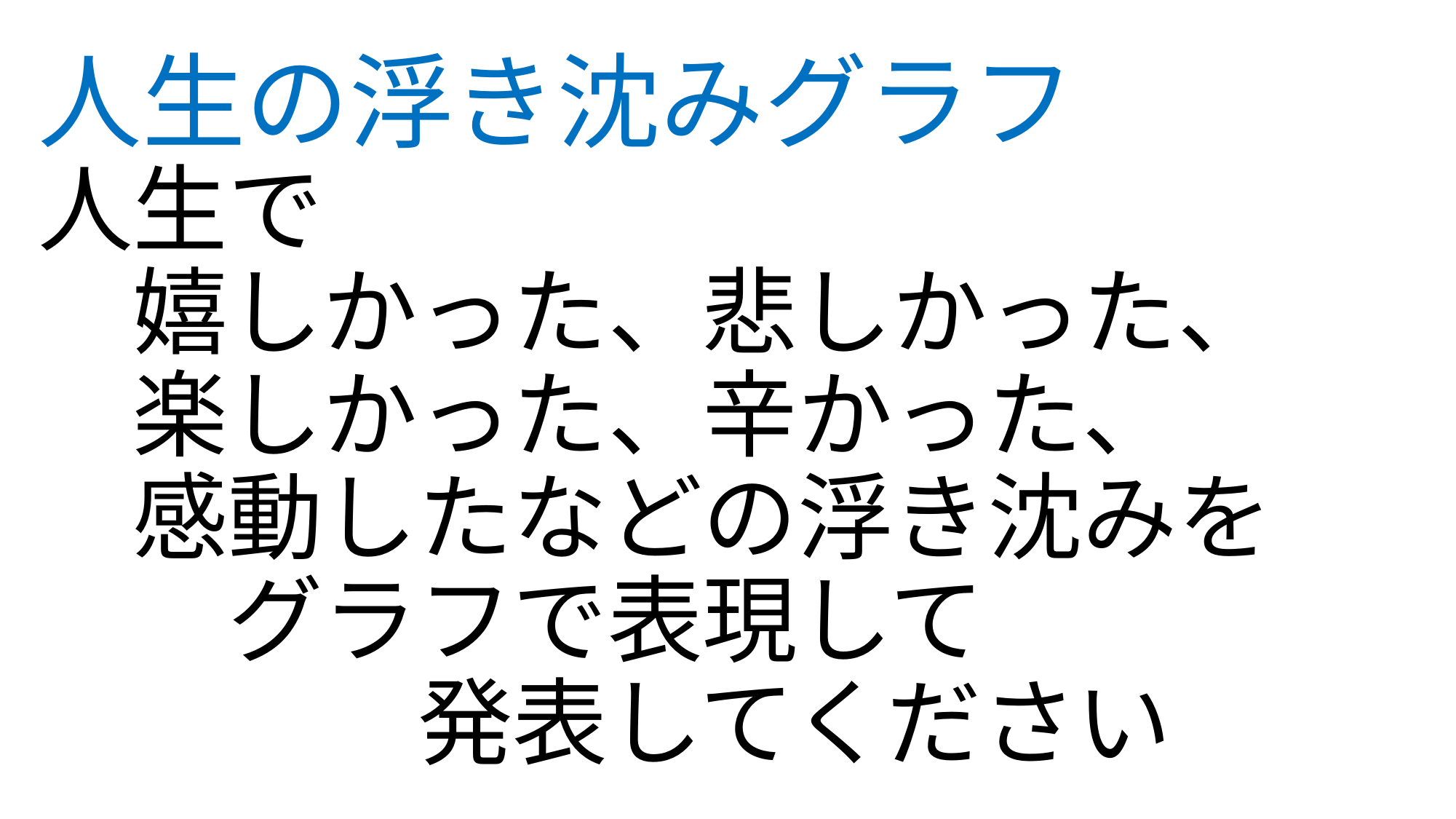

# 人生の浮き沈みグラフ 人生で 　嬉しかった、悲しかった、 　楽しかった、辛かった、 　感動したなどの浮き沈みを 　　グラフで表現して 　　　　発表してください